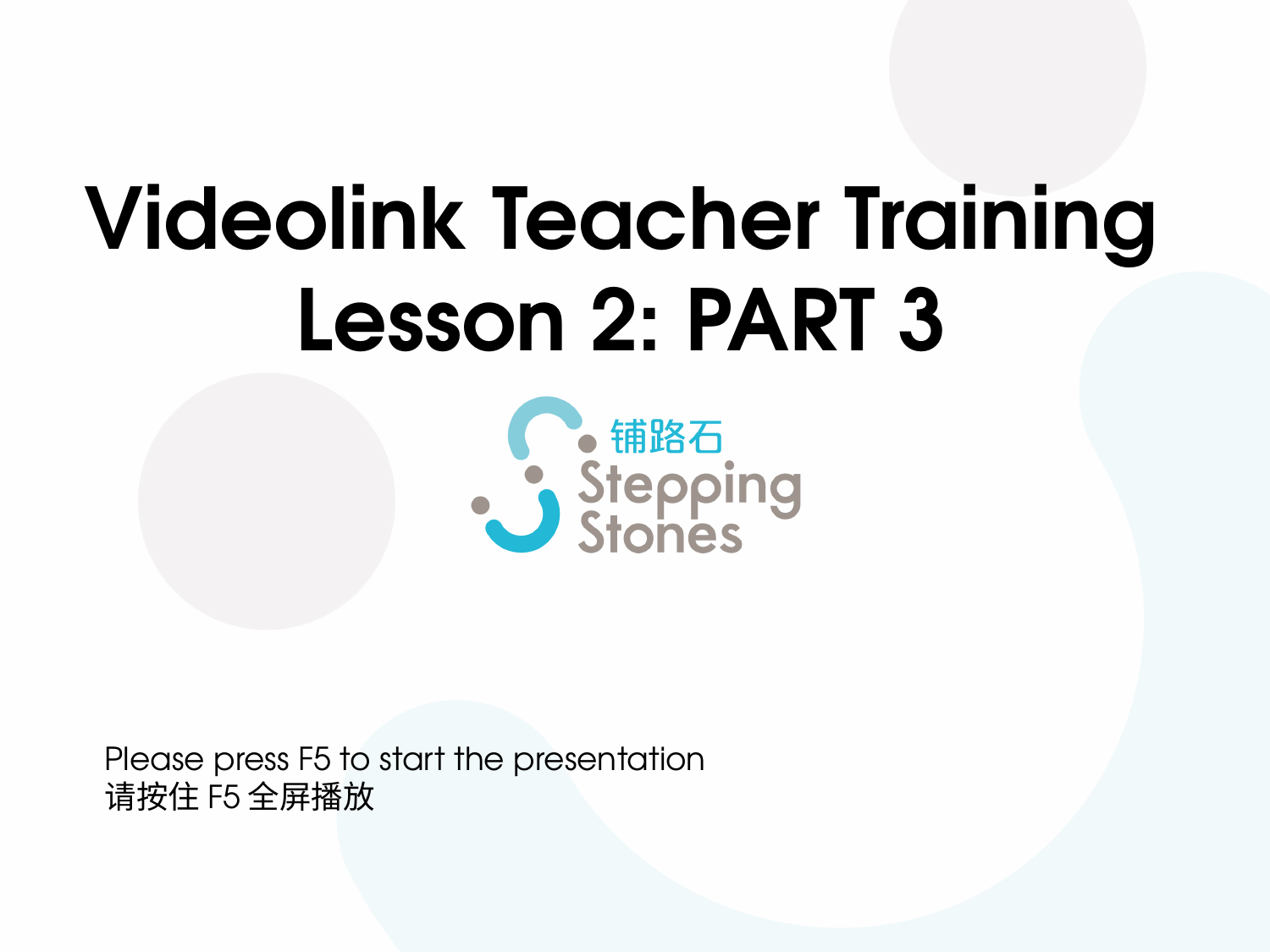

Videolink Teacher Training
Lesson 2: PART 3
Please press F5 to start the presentation
请按住F5全屏播放